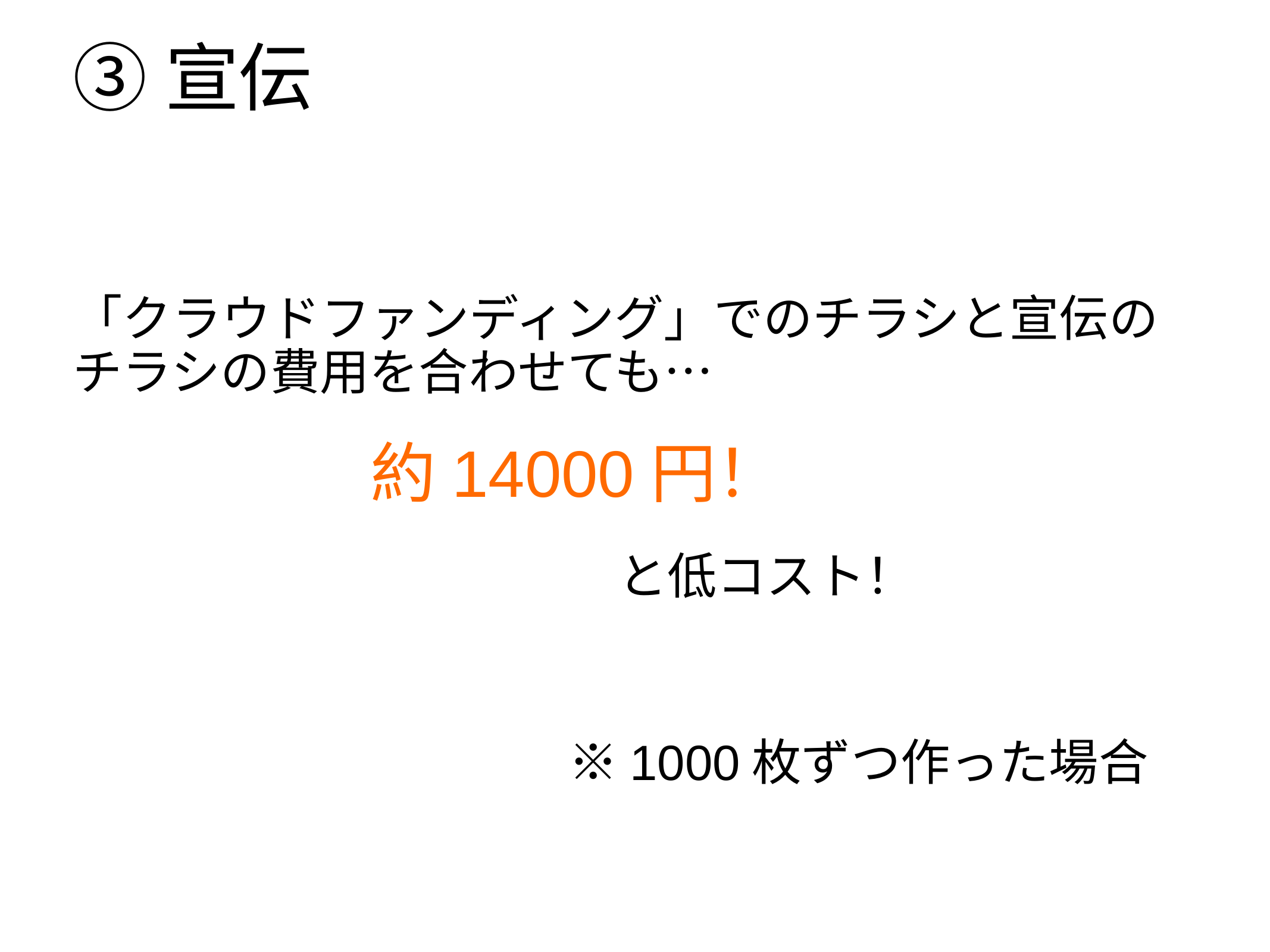

# ③宣伝

「クラウドファンディング」でのチラシと宣伝のチラシの費用を合わせても…
　　　　　　約14000円！
　　　　　　　　　　　と低コスト！

　　　　　　　　　　※1000枚ずつ作った場合